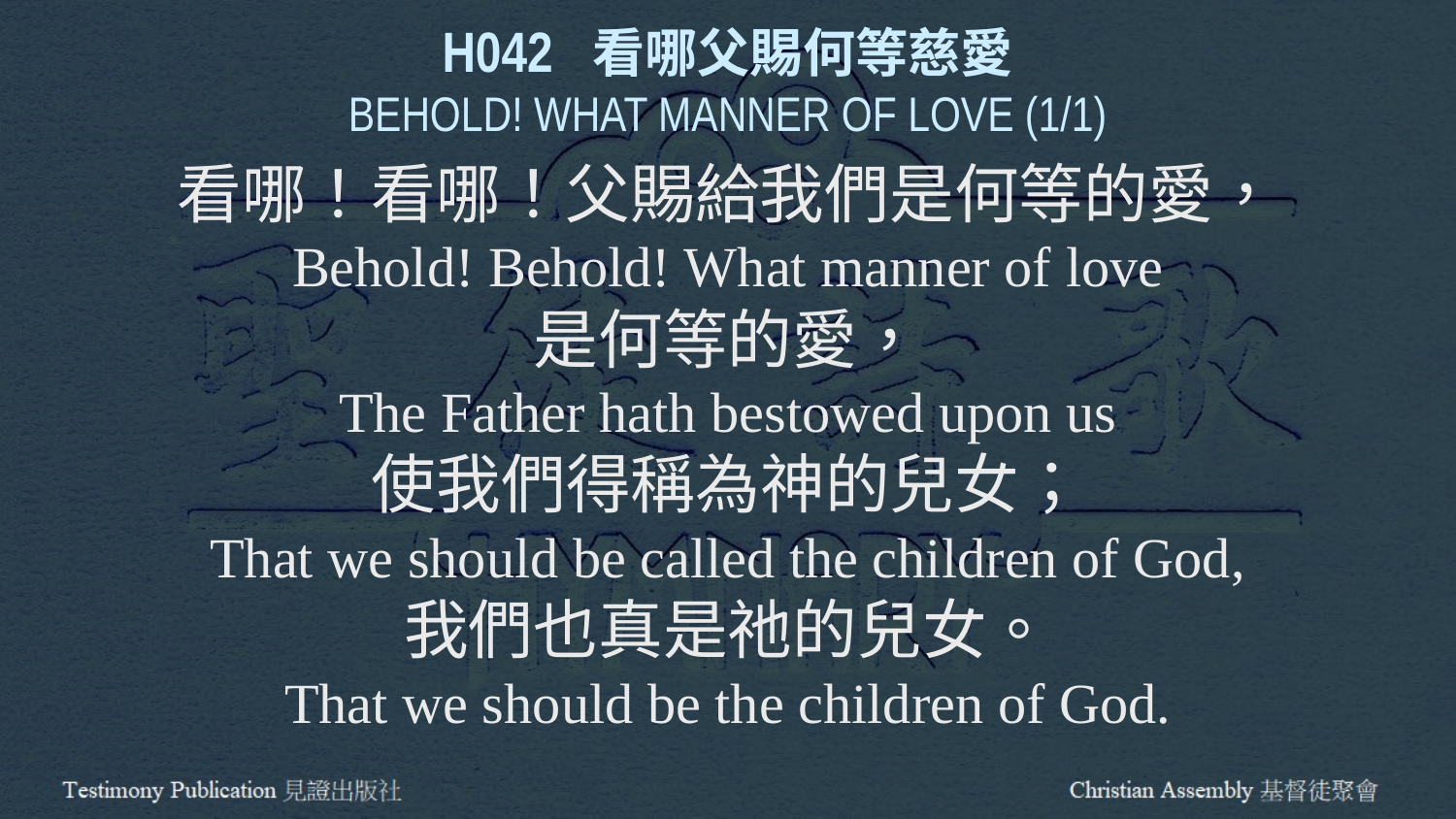

H042  看哪父賜何等慈愛
BEHOLD! WHAT MANNER OF LOVE (1/1)
看哪！看哪！父賜給我們是何等的愛，
Behold! Behold! What manner of love
是何等的愛，
The Father hath bestowed upon us
使我們得稱為神的兒女；
That we should be called the children of God,
我們也真是祂的兒女。
That we should be the children of God.